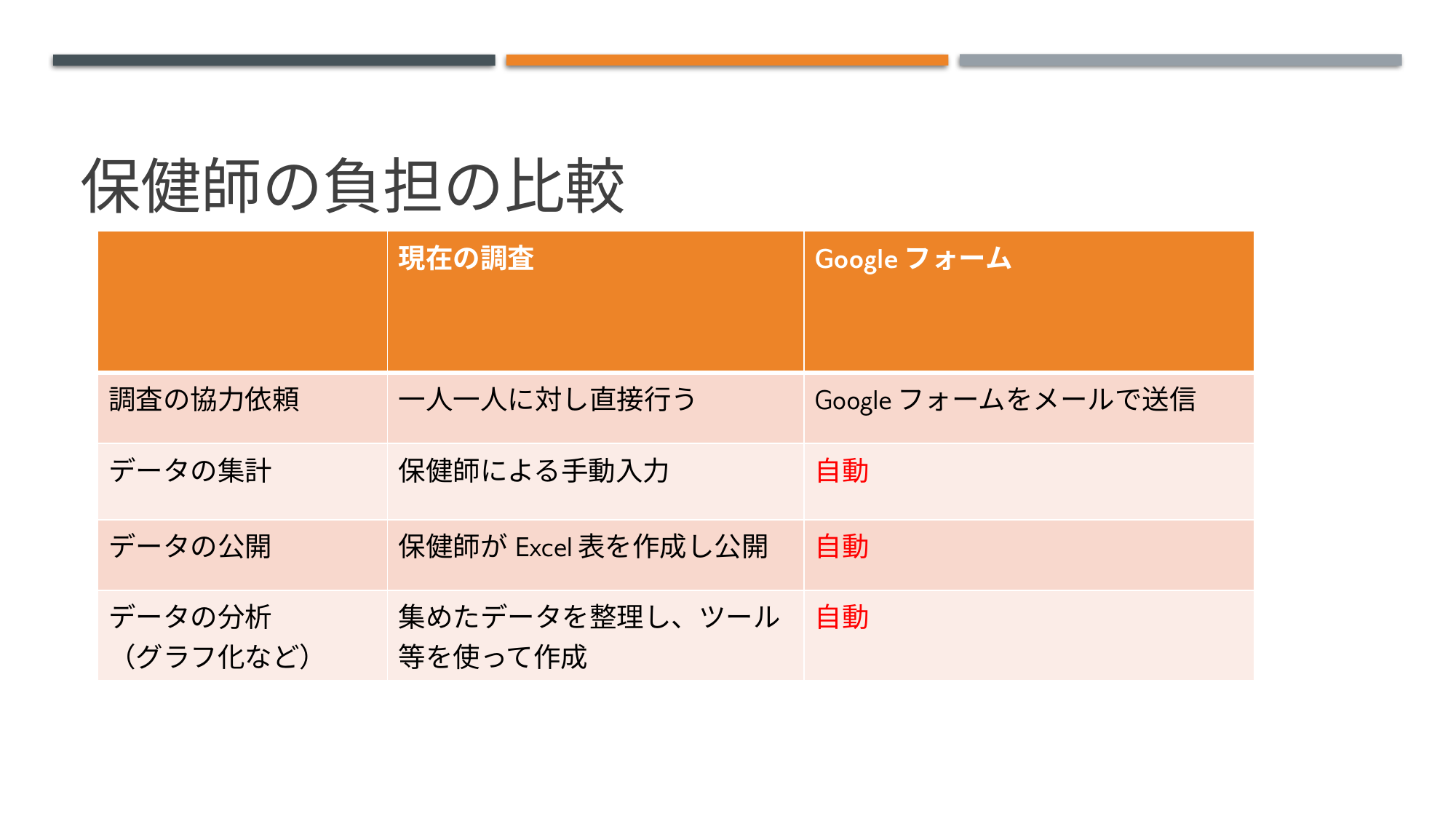

# 保健師の負担の比較
|  | 現在の調査 | Googleフォーム |
| --- | --- | --- |
| 調査の協力依頼 | 一人一人に対し直接行う | Googleフォームをメールで送信 |
| データの集計 | 保健師による手動入力 | 自動 |
| データの公開 | 保健師がExcel表を作成し公開 | 自動 |
| データの分析 （グラフ化など） | 集めたデータを整理し、ツール等を使って作成 | 自動 |